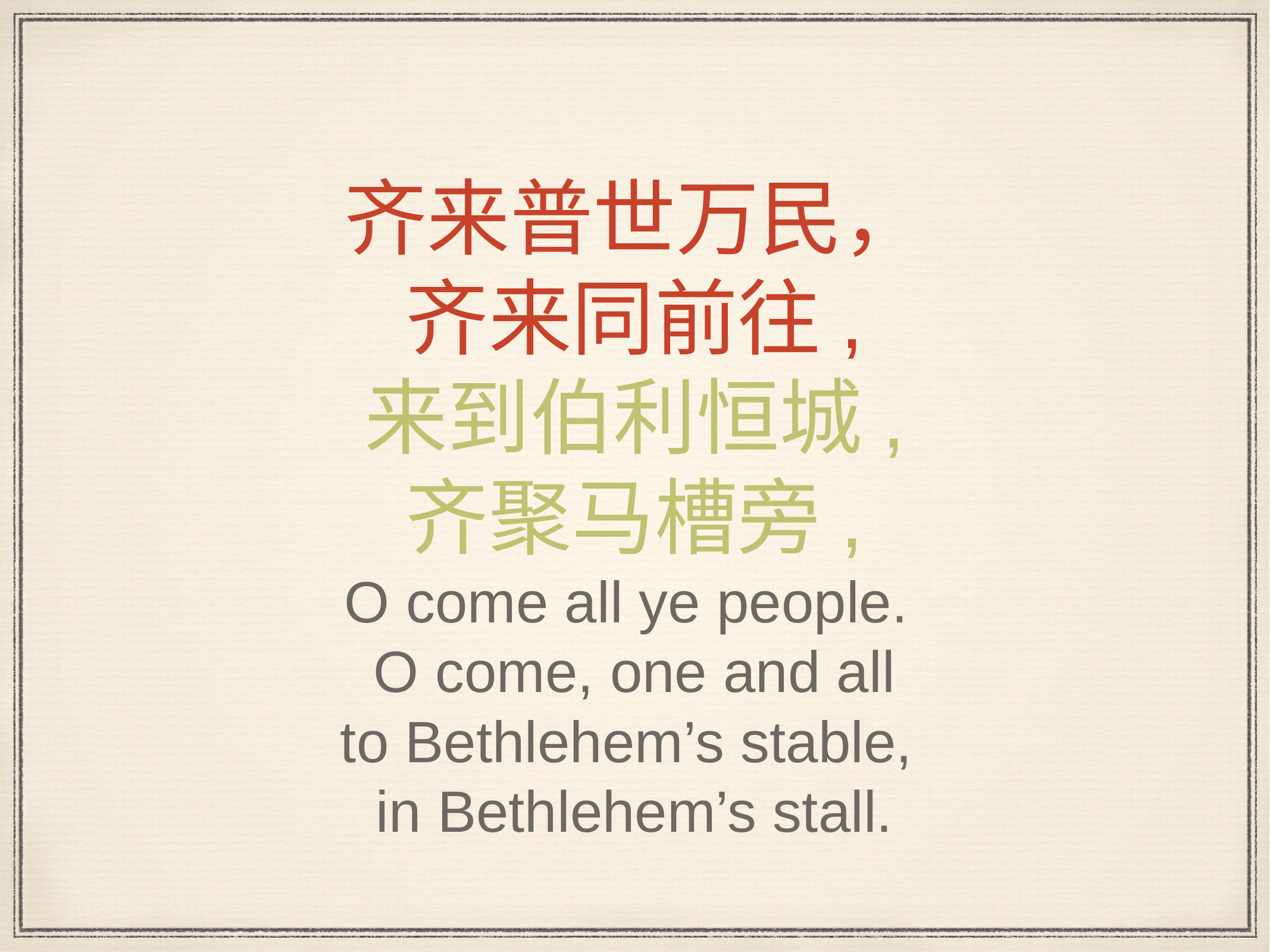

# 齐来普世万民，
齐来同前往,
来到伯利恒城,
齐聚马槽旁,
O come all ye people.
O come, one and all
to Bethlehem’s stable,
in Bethlehem’s stall.